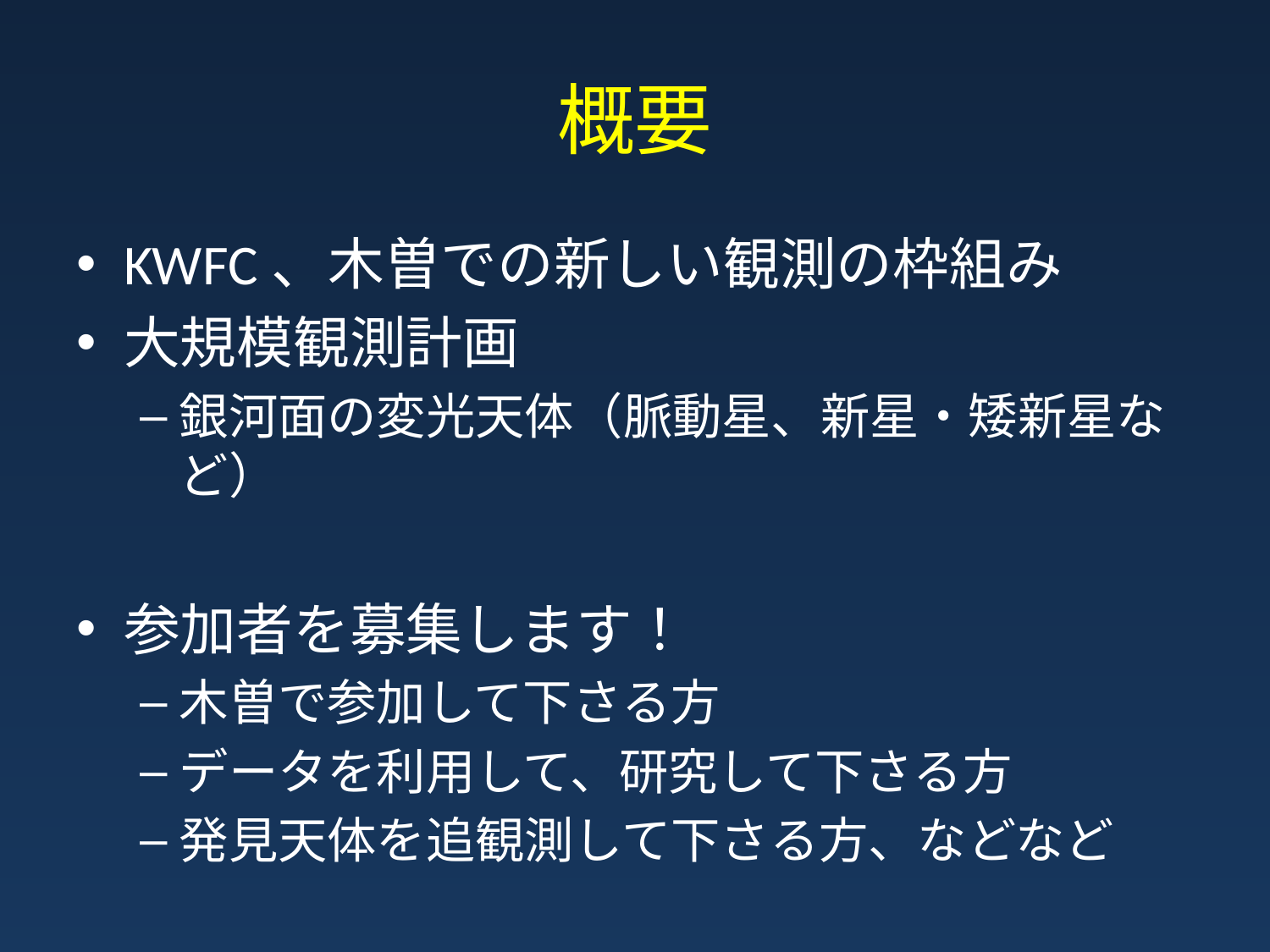

# 概要
KWFC、木曽での新しい観測の枠組み
大規模観測計画
銀河面の変光天体（脈動星、新星・矮新星など）

参加者を募集します！
木曽で参加して下さる方
データを利用して、研究して下さる方
発見天体を追観測して下さる方、などなど